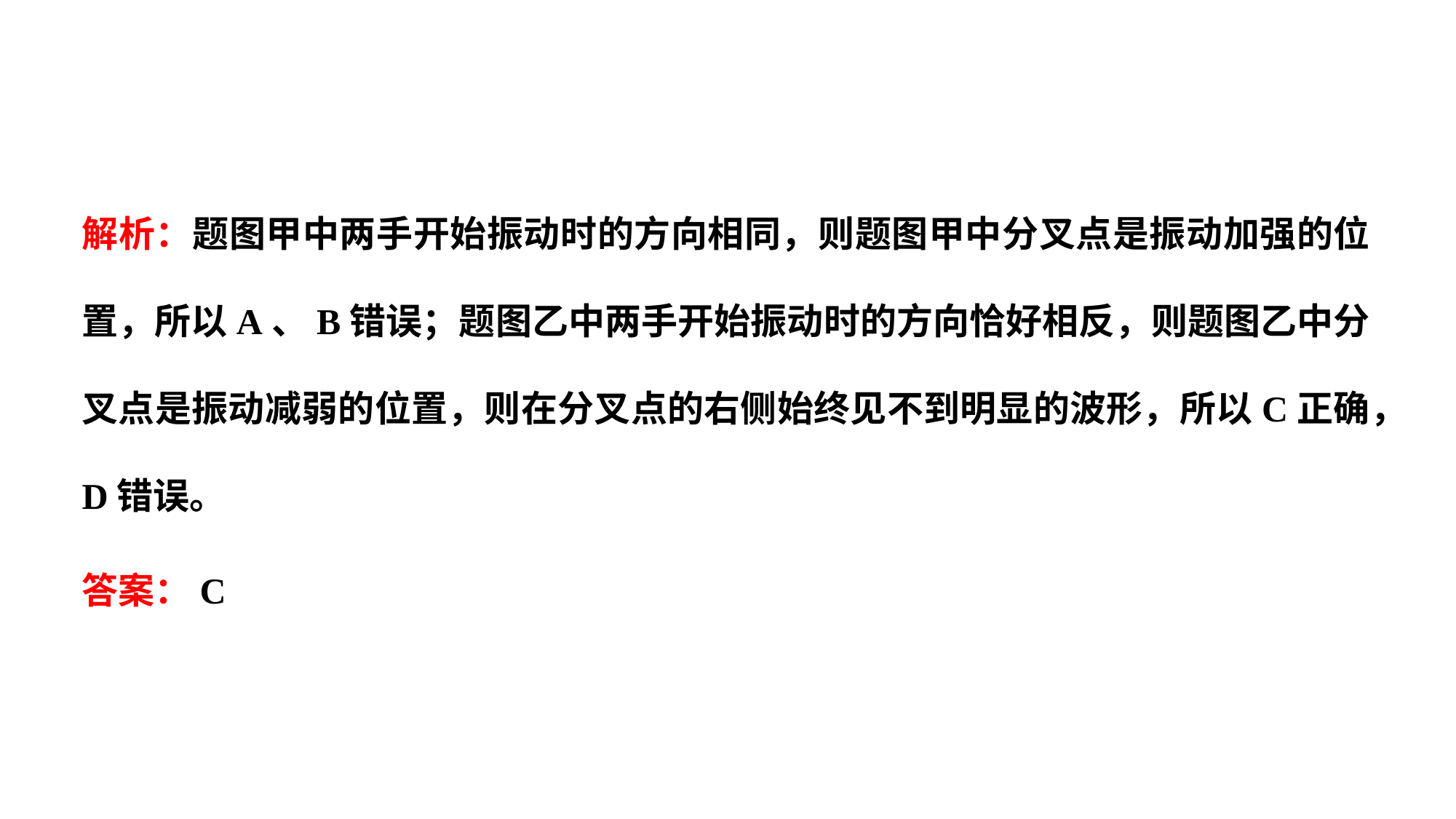

解析：题图甲中两手开始振动时的方向相同，则题图甲中分叉点是振动加强的位置，所以A、B错误；题图乙中两手开始振动时的方向恰好相反，则题图乙中分叉点是振动减弱的位置，则在分叉点的右侧始终见不到明显的波形，所以C正确，D错误。
答案：C